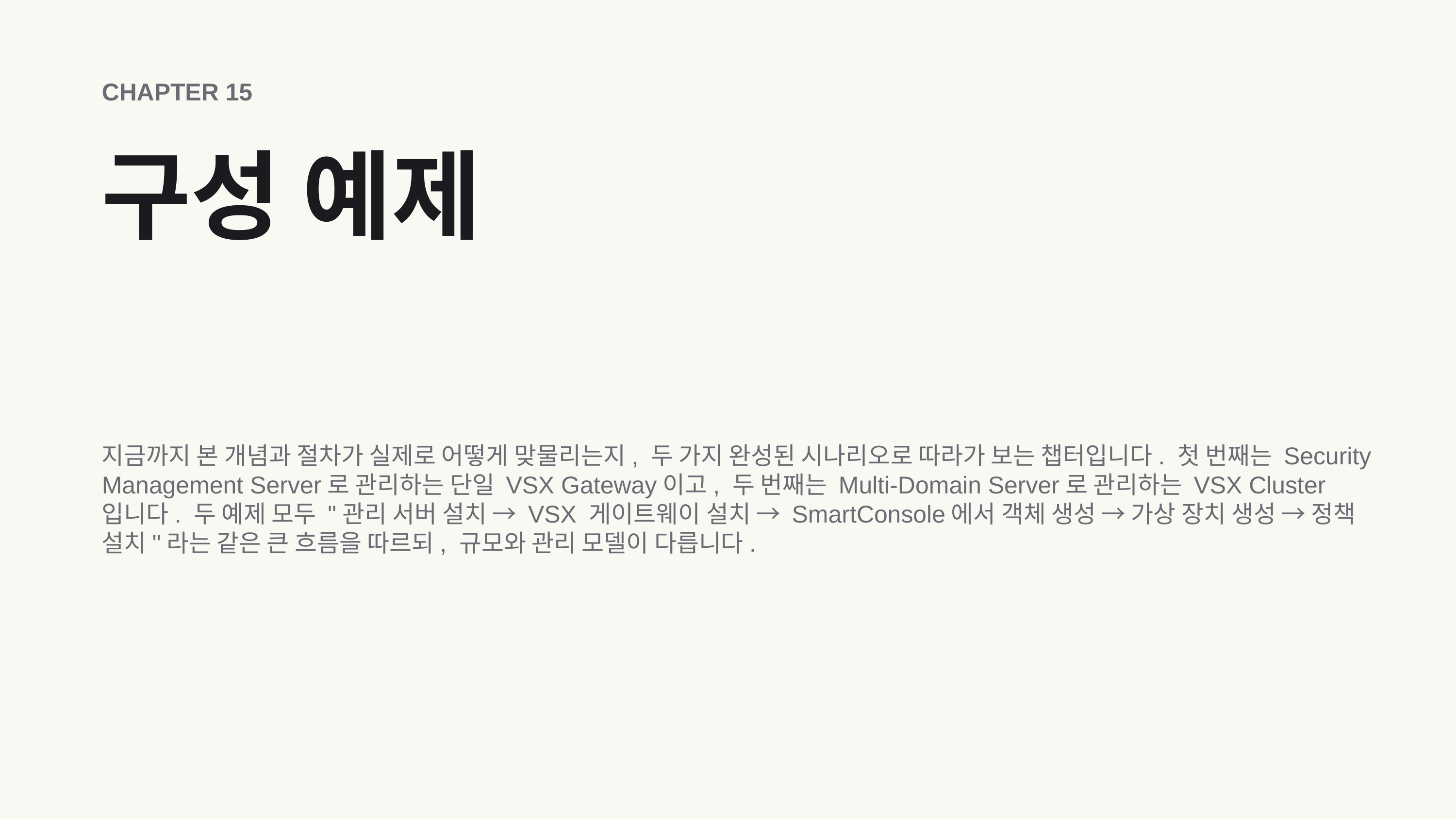

CHAPTER 15
구성 예제
지금까지 본 개념과 절차가 실제로 어떻게 맞물리는지, 두 가지 완성된 시나리오로 따라가 보는 챕터입니다. 첫 번째는 Security Management Server로 관리하는 단일 VSX Gateway이고, 두 번째는 Multi-Domain Server로 관리하는 VSX Cluster 입니다. 두 예제 모두 "관리 서버 설치 → VSX 게이트웨이 설치 → SmartConsole에서 객체 생성 → 가상 장치 생성 → 정책 설치"라는 같은 큰 흐름을 따르되, 규모와 관리 모델이 다릅니다.